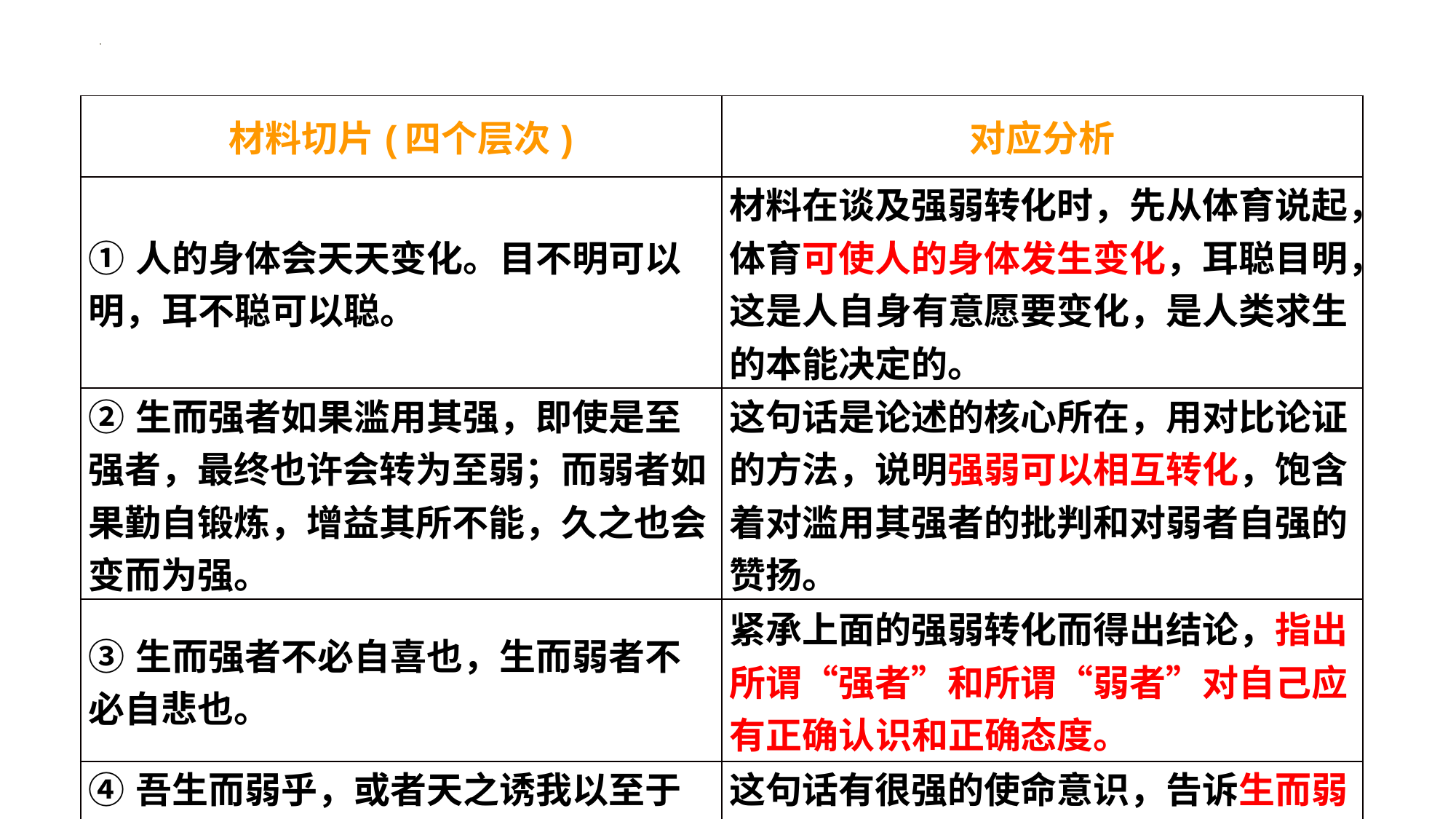

| 材料切片(四个层次) | 对应分析 |
| --- | --- |
| ①人的身体会天天变化。目不明可以明，耳不聪可以聪。 | 材料在谈及强弱转化时，先从体育说起，体育可使人的身体发生变化，耳聪目明，这是人自身有意愿要变化，是人类求生的本能决定的。 |
| ②生而强者如果滥用其强，即使是至强者，最终也许会转为至弱；而弱者如果勤自锻炼，增益其所不能，久之也会变而为强。 | 这句话是论述的核心所在，用对比论证的方法，说明强弱可以相互转化，饱含着对滥用其强者的批判和对弱者自强的赞扬。 |
| ③生而强者不必自喜也，生而弱者不必自悲也。 | 紧承上面的强弱转化而得出结论，指出所谓“强者”和所谓“弱者”对自己应有正确认识和正确态度。 |
| ④吾生而弱乎，或者天之诱我以至于强，未可知也。 | 这句话有很强的使命意识，告诉生而弱者要自我精进、奋发图强。 |